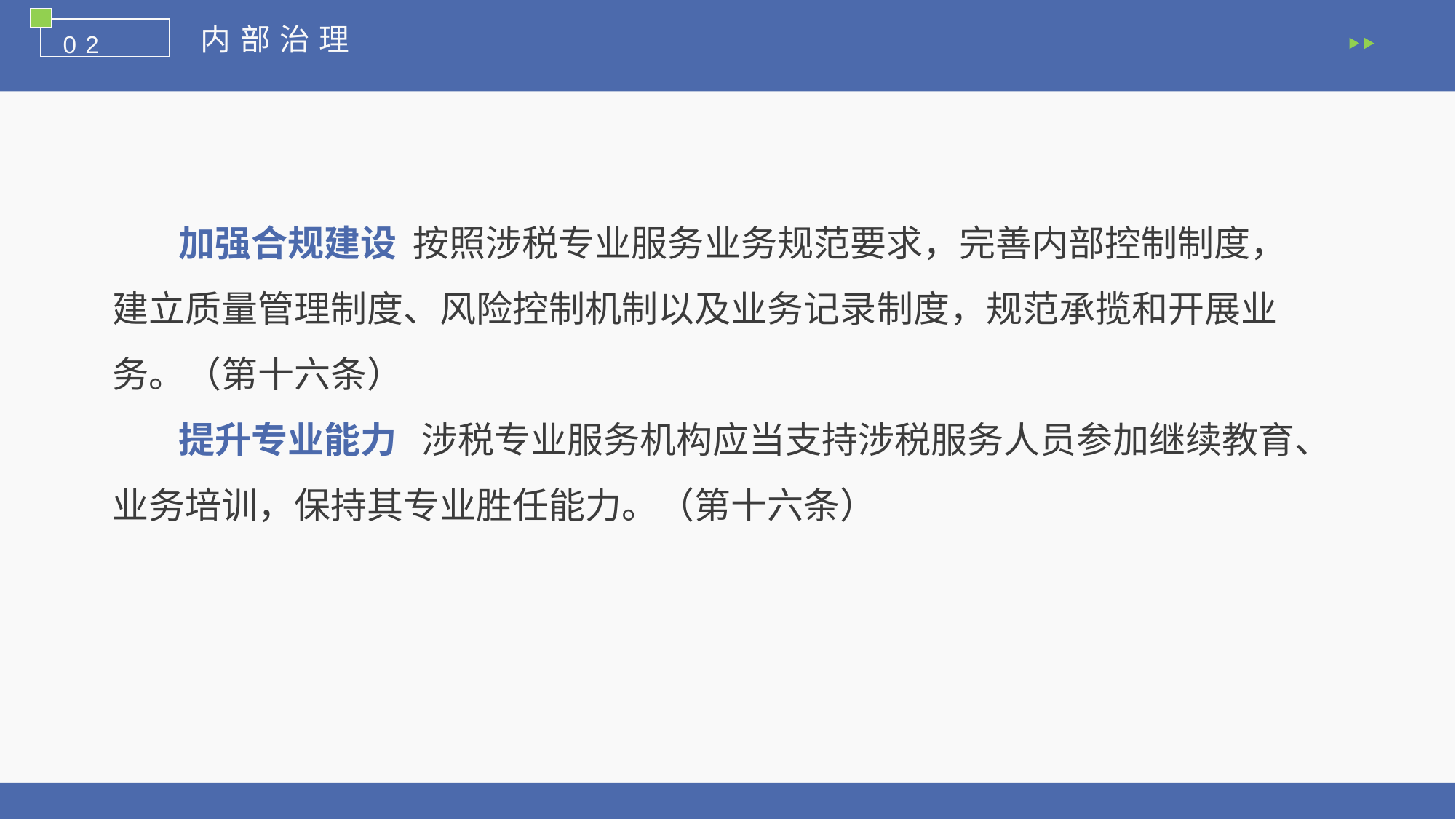

内部治理

02

       加强合规建设  按照涉税专业服务业务规范要求，完善内部控制制度，建立质量管理制度、风险控制机制以及业务记录制度，规范承揽和开展业务。（第十六条）
       提升专业能力   涉税专业服务机构应当支持涉税服务人员参加继续教育、业务培训，保持其专业胜任能力。（第十六条）